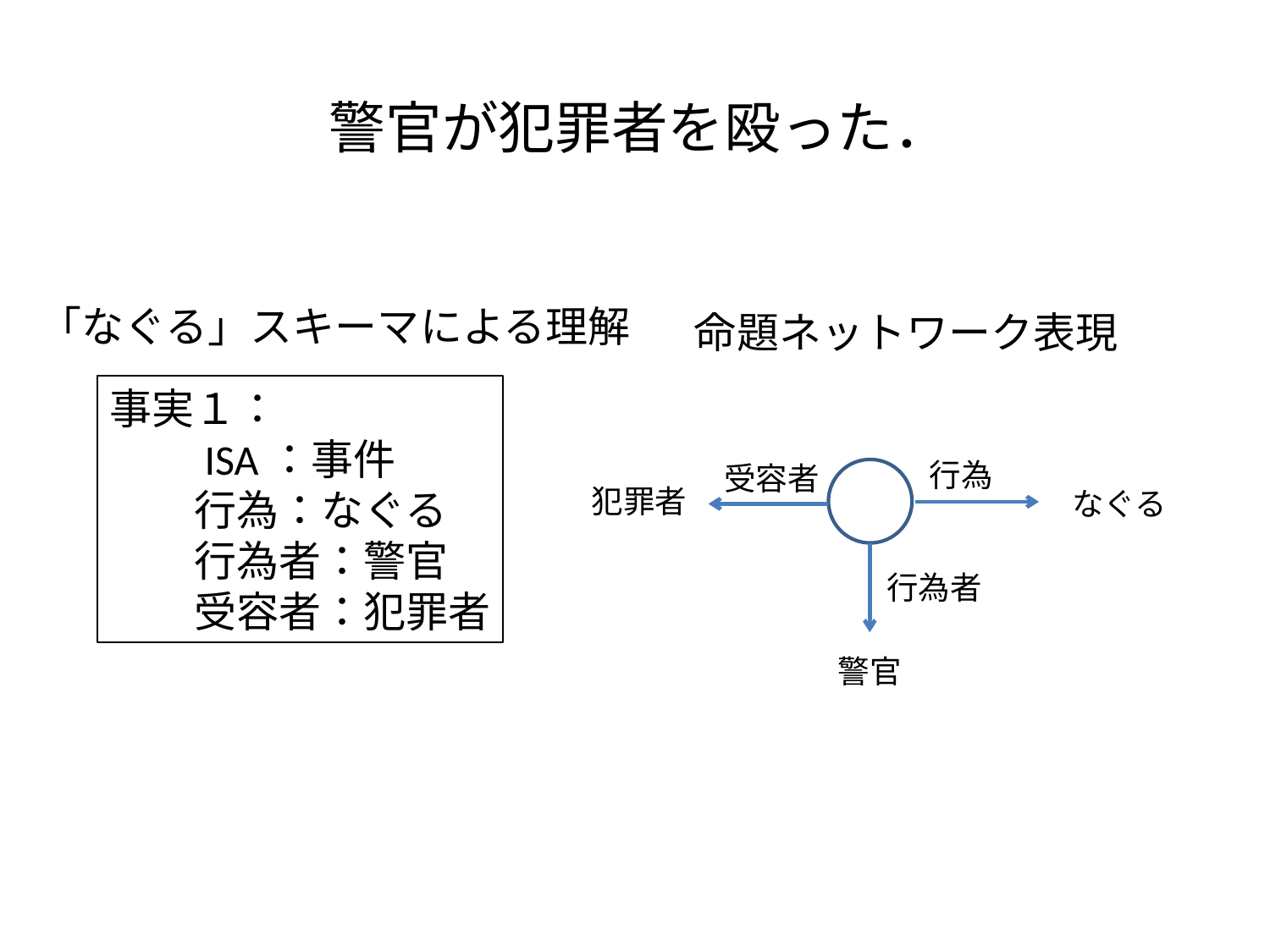

警官が犯罪者を殴った．
「なぐる」スキーマによる理解
命題ネットワーク表現
事実１：
　　ISA：事件
　　行為：なぐる
　　行為者：警官
　　受容者：犯罪者
行為
受容者

犯罪者
なぐる
行為者
警官